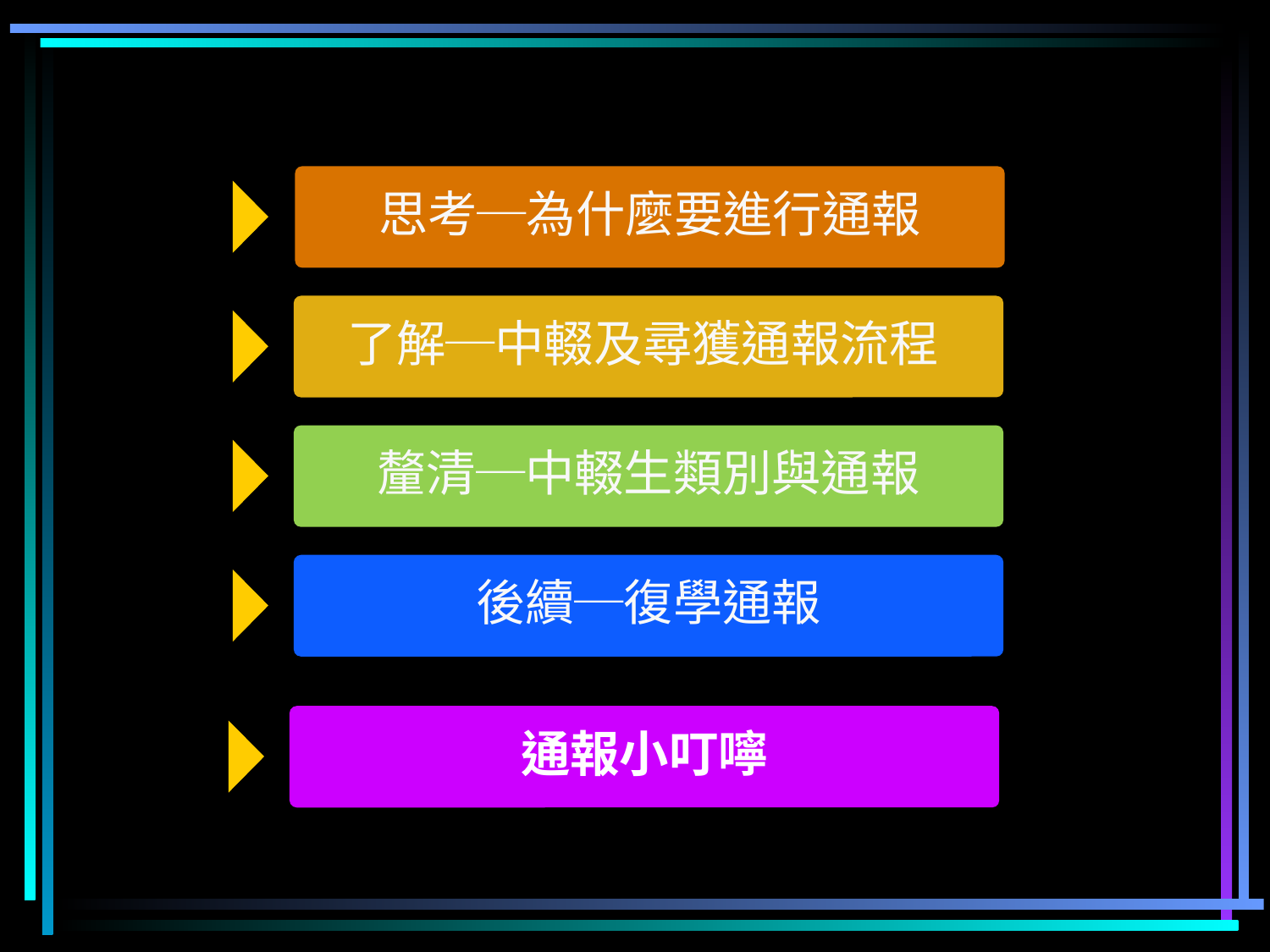

思考─為什麼要進行通報

了解─中輟及尋獲通報流程

釐清─中輟生類別與通報

後續─復學通報

通報小叮嚀